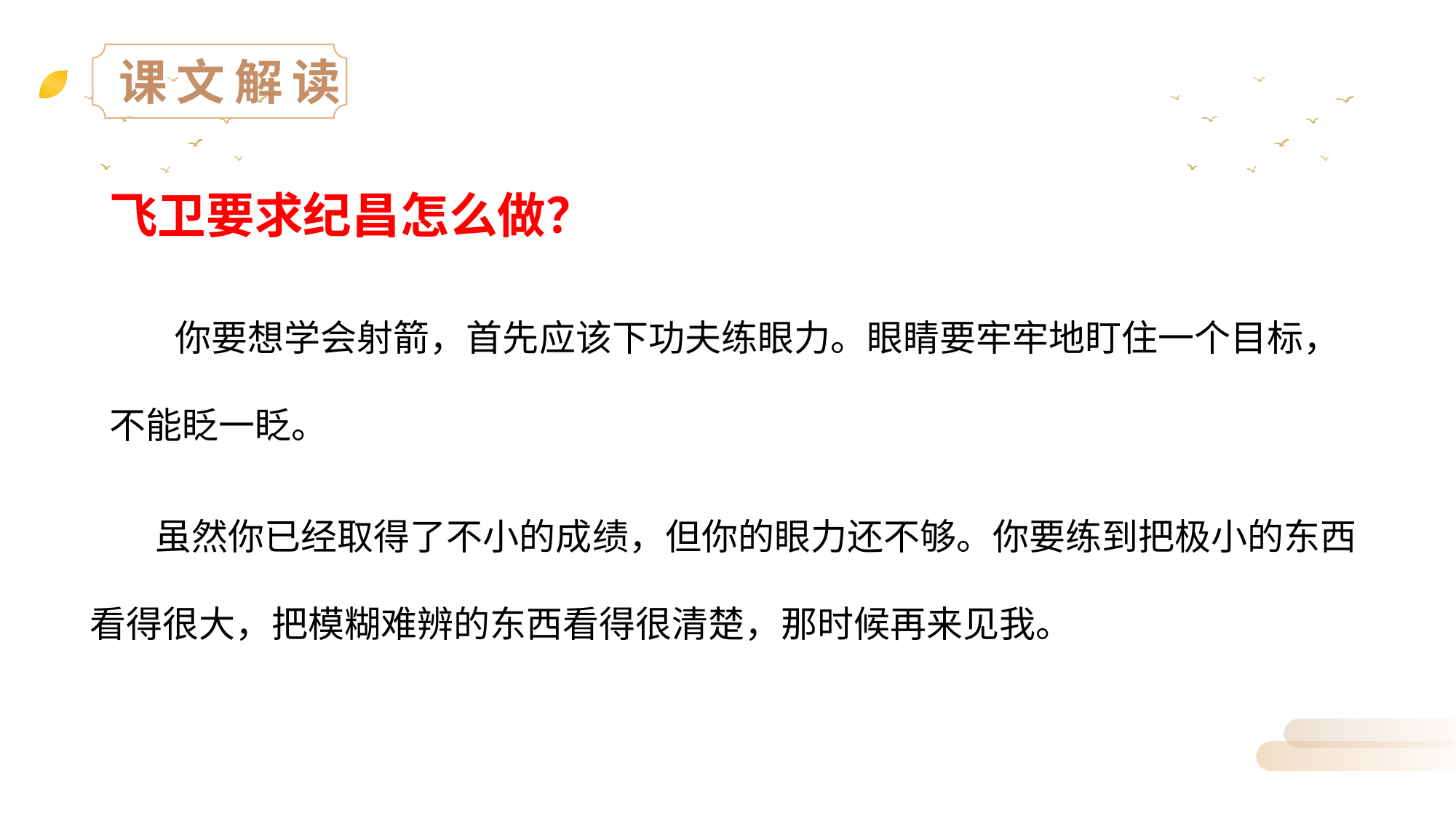

课文解读
飞卫要求纪昌怎么做？
       你要想学会射箭，首先应该下功夫练眼力。眼睛要牢牢地盯住一个目标，不能眨一眨。
       虽然你已经取得了不小的成绩，但你的眼力还不够。你要练到把极小的东西看得很大，把模糊难辨的东西看得很清楚，那时候再来见我。